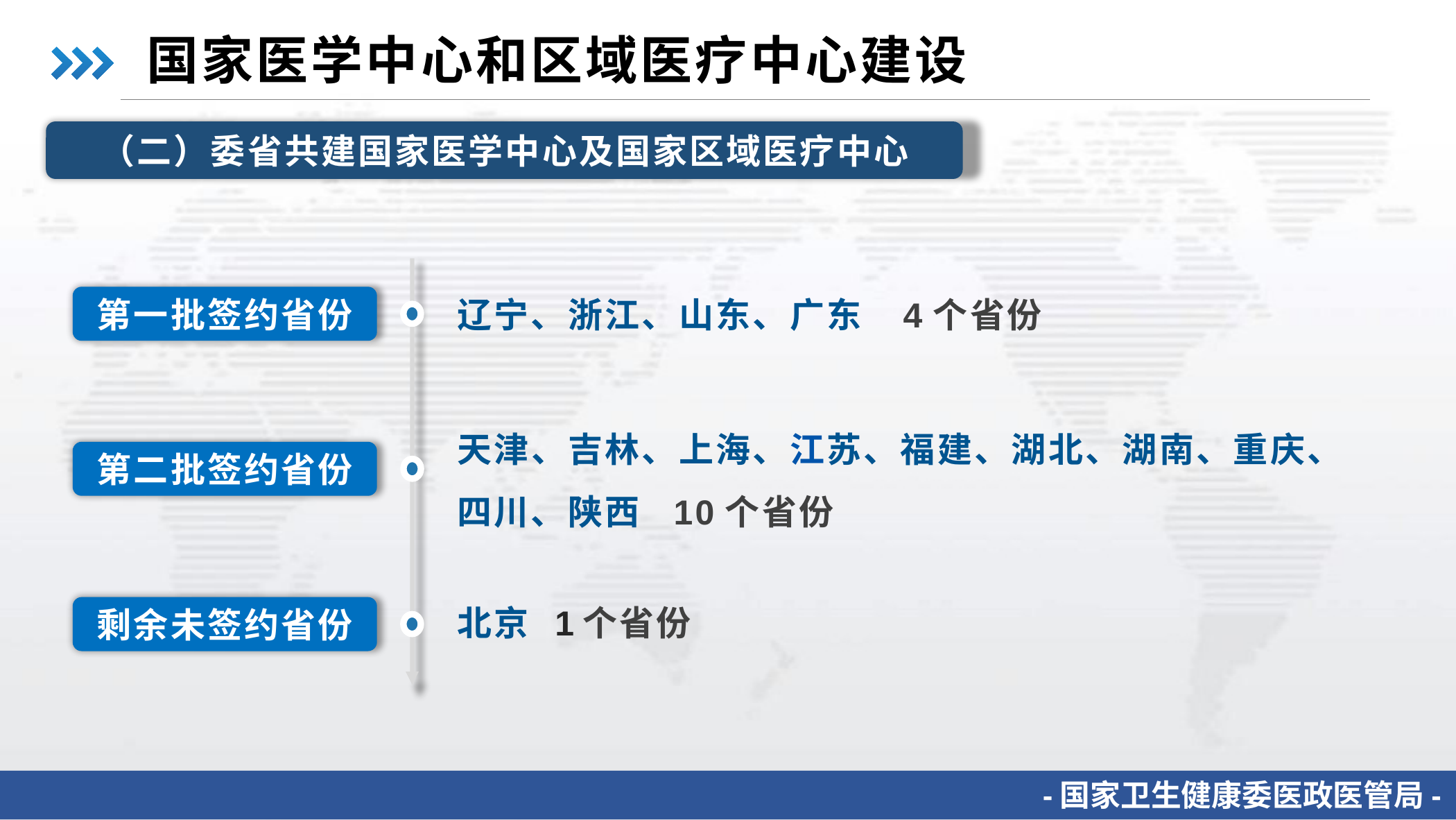

国家医学中心和区域医疗中心建设
（二）委省共建国家医学中心及国家区域医疗中心
第一批签约省份
辽宁、浙江、山东、广东    4个省份

天津、吉林、上海、江苏、福建、湖北、湖南、重庆、
四川、陕西   10个省份
第二批签约省份

北京  1个省份
剩余未签约省份